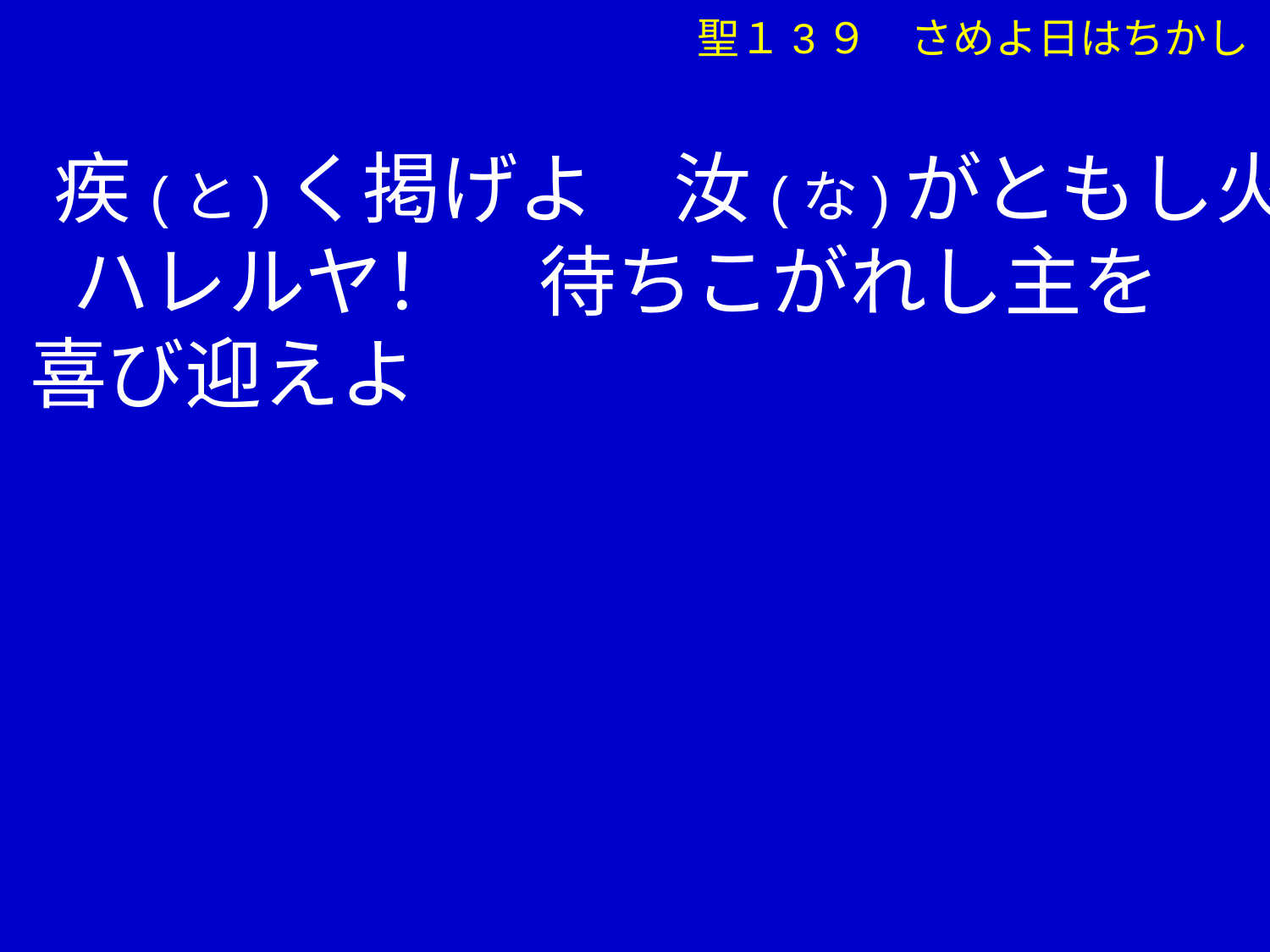

聖１3９　さめよ日はちかし

　 疾(と)く掲げよ　汝(な)がともし火
 　ハレルヤ！　待ちこがれし主を
   喜び迎えよ